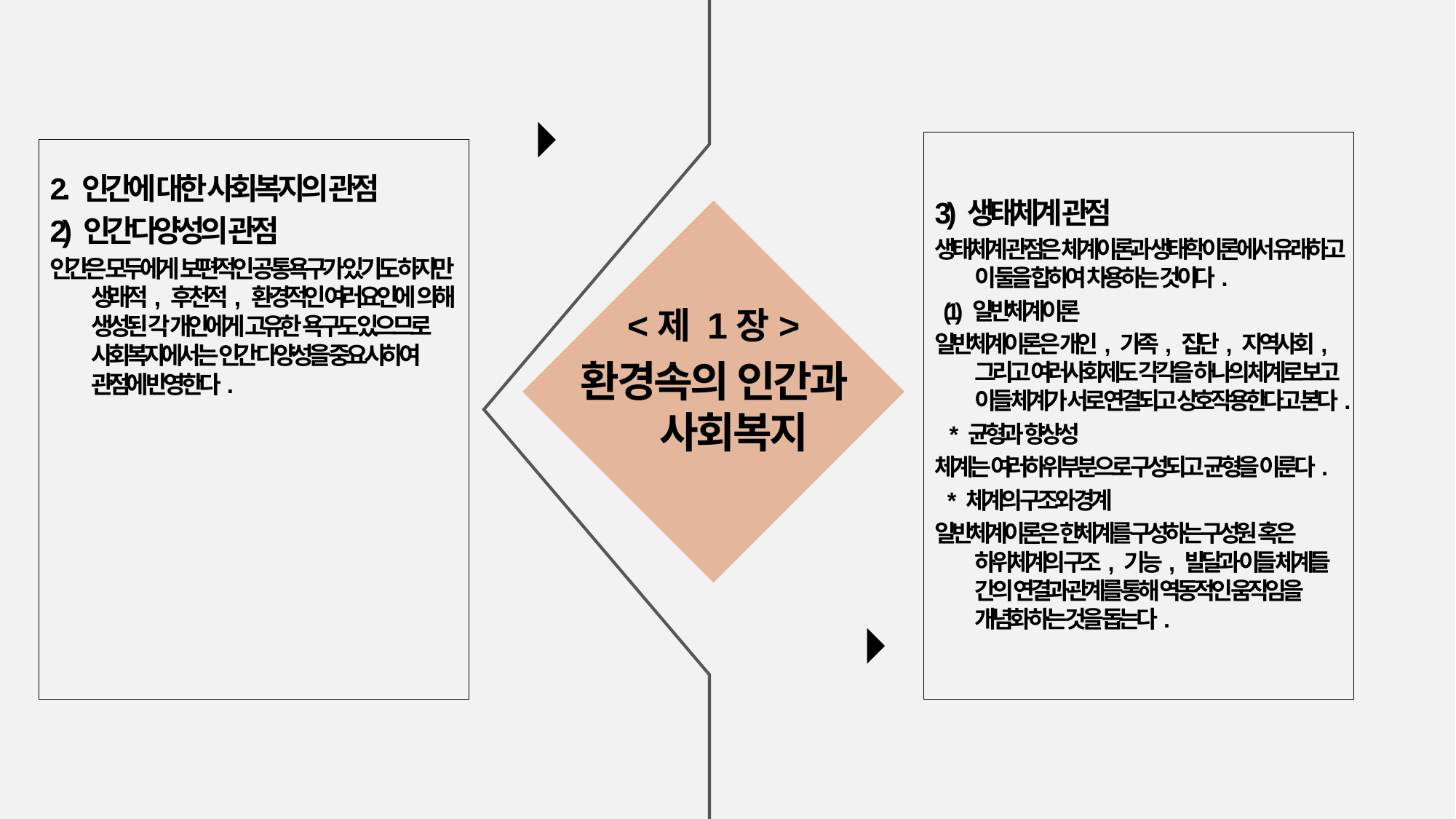

3) 생태체계 관점
생태체계 관점은  체계이론과 생태학이론에서 유래하고 이 둘을 합하여  차용하는  것이다.
  (1)  일반체계이론
일반체계이론은  개인,  가족,  집단,  지역사회,  그리고  여러사회제도  각각을  하나의 체계로 보고  이들 체계가  서로 연결되고  상호작용한다고 본다.
     *  균형과  향상성
체계는  여러하위부분으로 구성되고  균형을  이룬다.
    *  체계의 구조와 경계
일반체계이론은  한체계를 구성하는 구성원  혹은  하위체계의 구조,  기능,  발달과 이들 체계들 간의  연결과 관계를 통해  역동적인 움직임을  개념화 하는 것을 돕는다.

2. 인간에 대한 사회복지의 관점
2) 인간다양성의 관점
인간은 모두에게  보편적인 공통욕구가 있기도 하지만  생래적,  후천적,  환경적인 여러요인에  의해  생성된  각  개인에게  고유한  욕구도 있으므로  사회복지에서는  인간 다양성을 중요시하여  관점에 반영한다.

<제 1장>
환경속의 인간과 사회복지
START